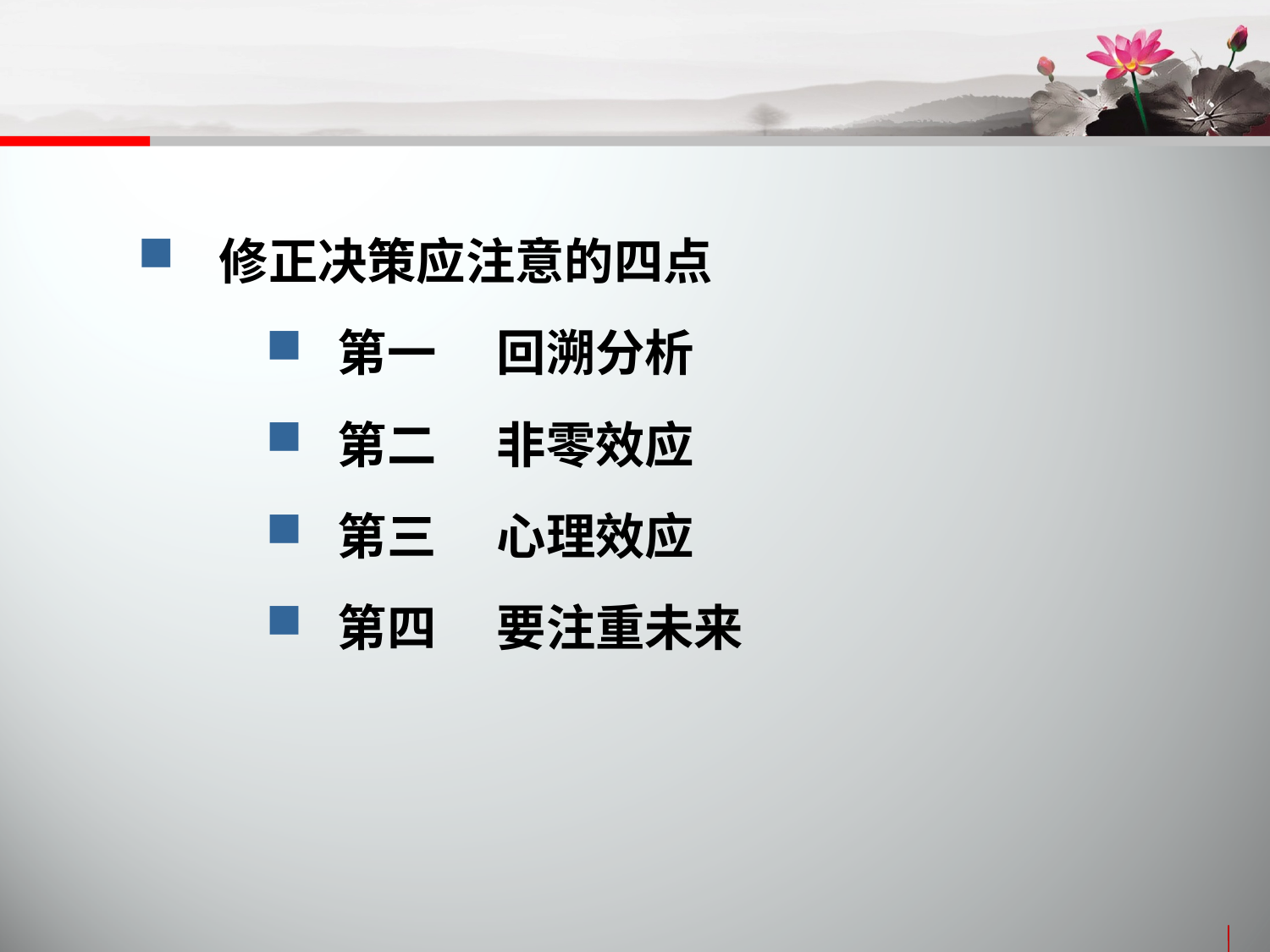

修正决策应注意的四点
  第一　 回溯分析
  第二　 非零效应
  第三　 心理效应
  第四　 要注重未来